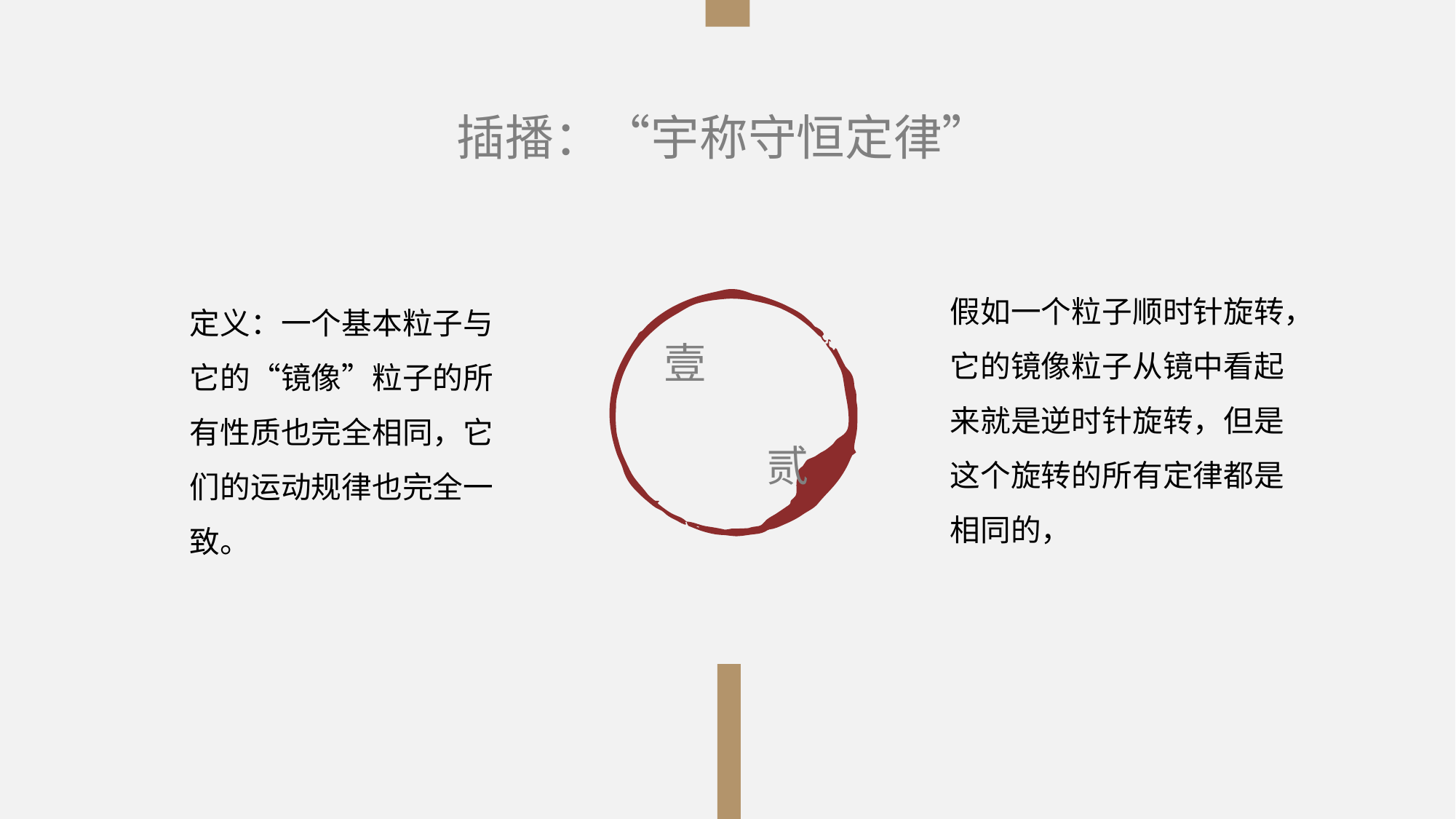

插播：“宇称守恒定律”
假如一个粒子顺时针旋转，它的镜像粒子从镜中看起来就是逆时针旋转，但是这个旋转的所有定律都是相同的，
定义：一个基本粒子与它的“镜像”粒子的所有性质也完全相同，它们的运动规律也完全一致。

壹
贰